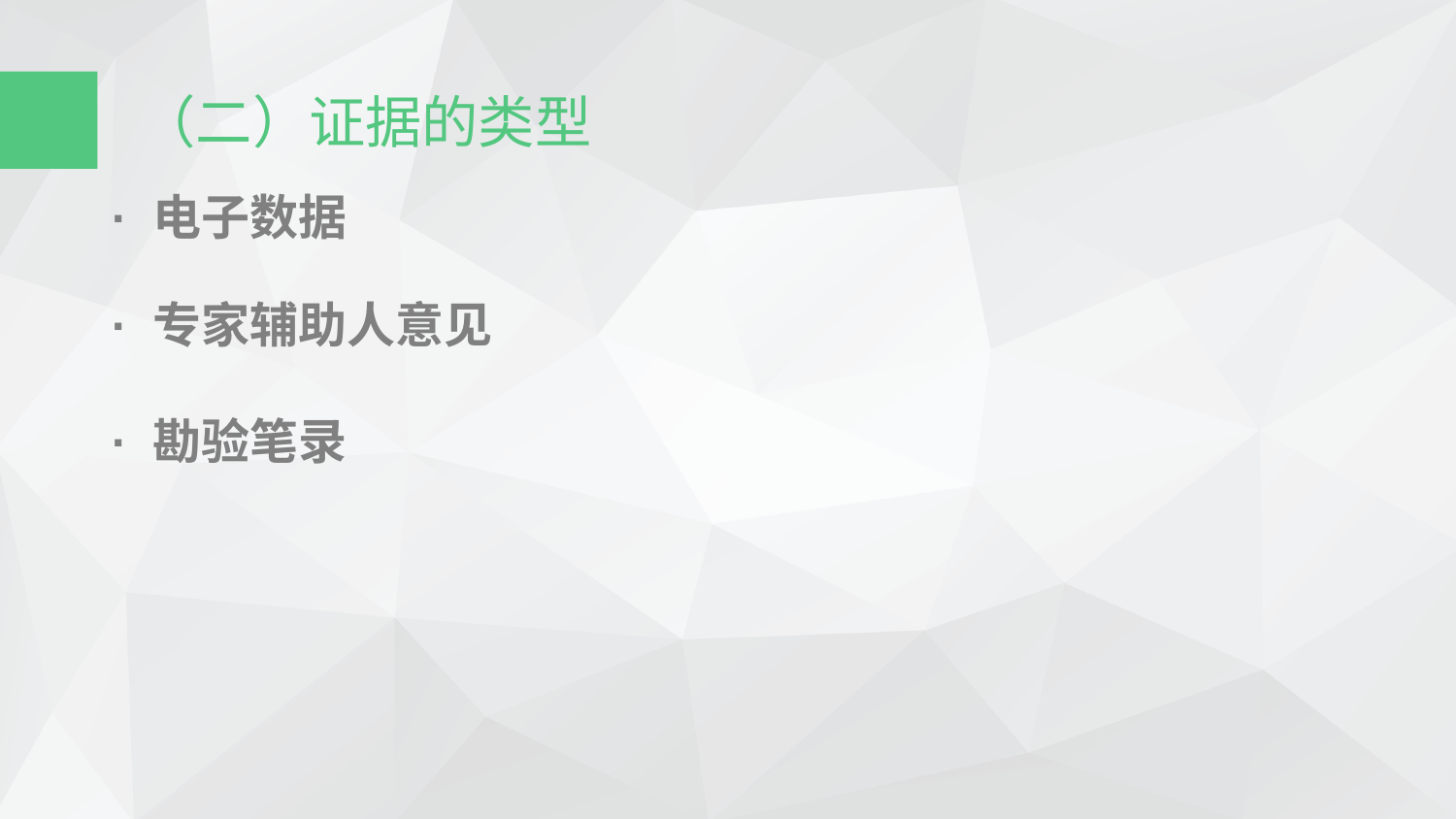

（二）证据的类型
· 电子数据

· 专家辅助人意见

· 勘验笔录